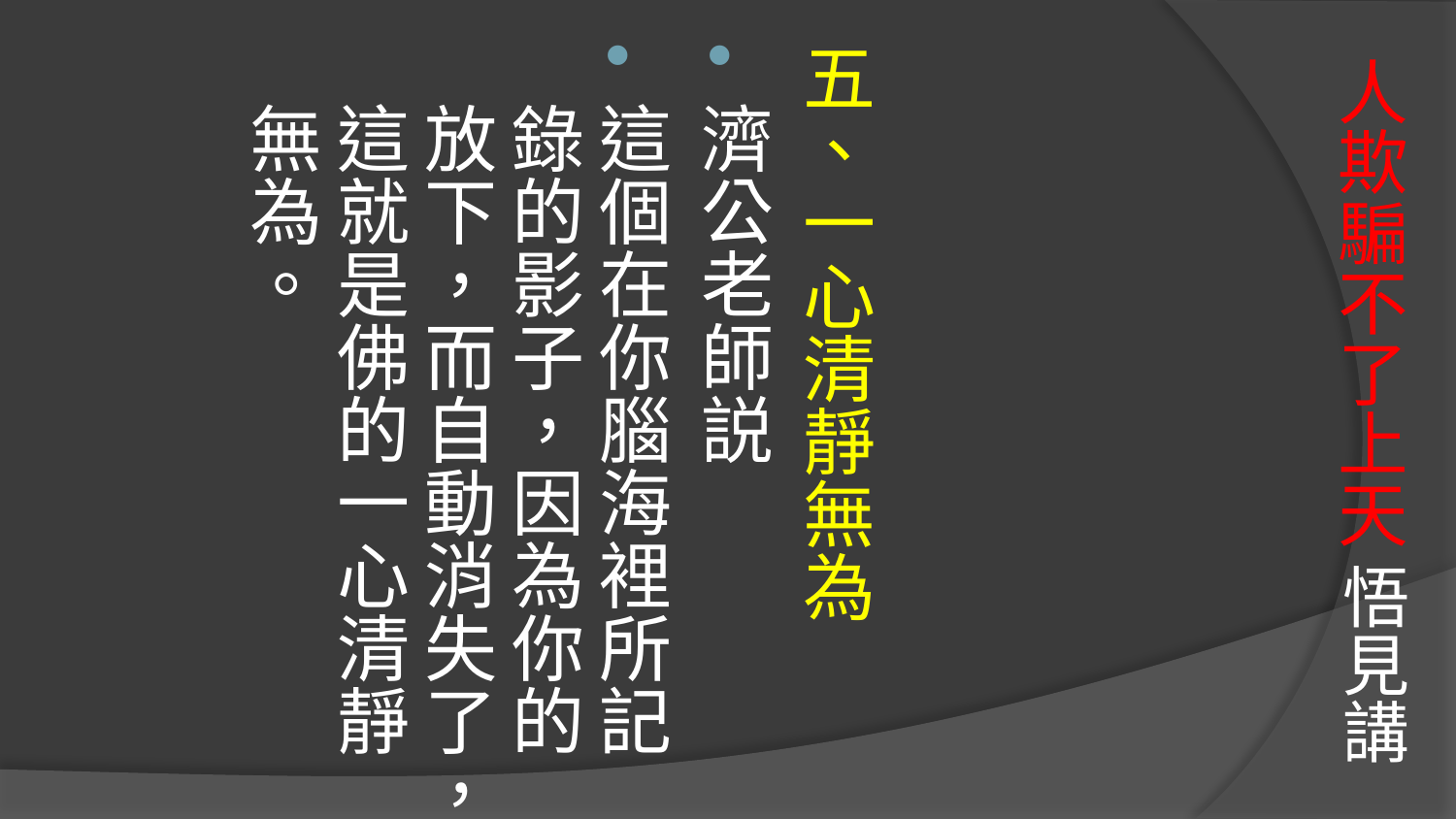

五、一心清靜無為
濟公老師説
這個在你腦海裡所記錄的影子，因為你的放下，而自動消失了，這就是佛的一心清靜無為。

# 人欺騙不了上天 悟見講